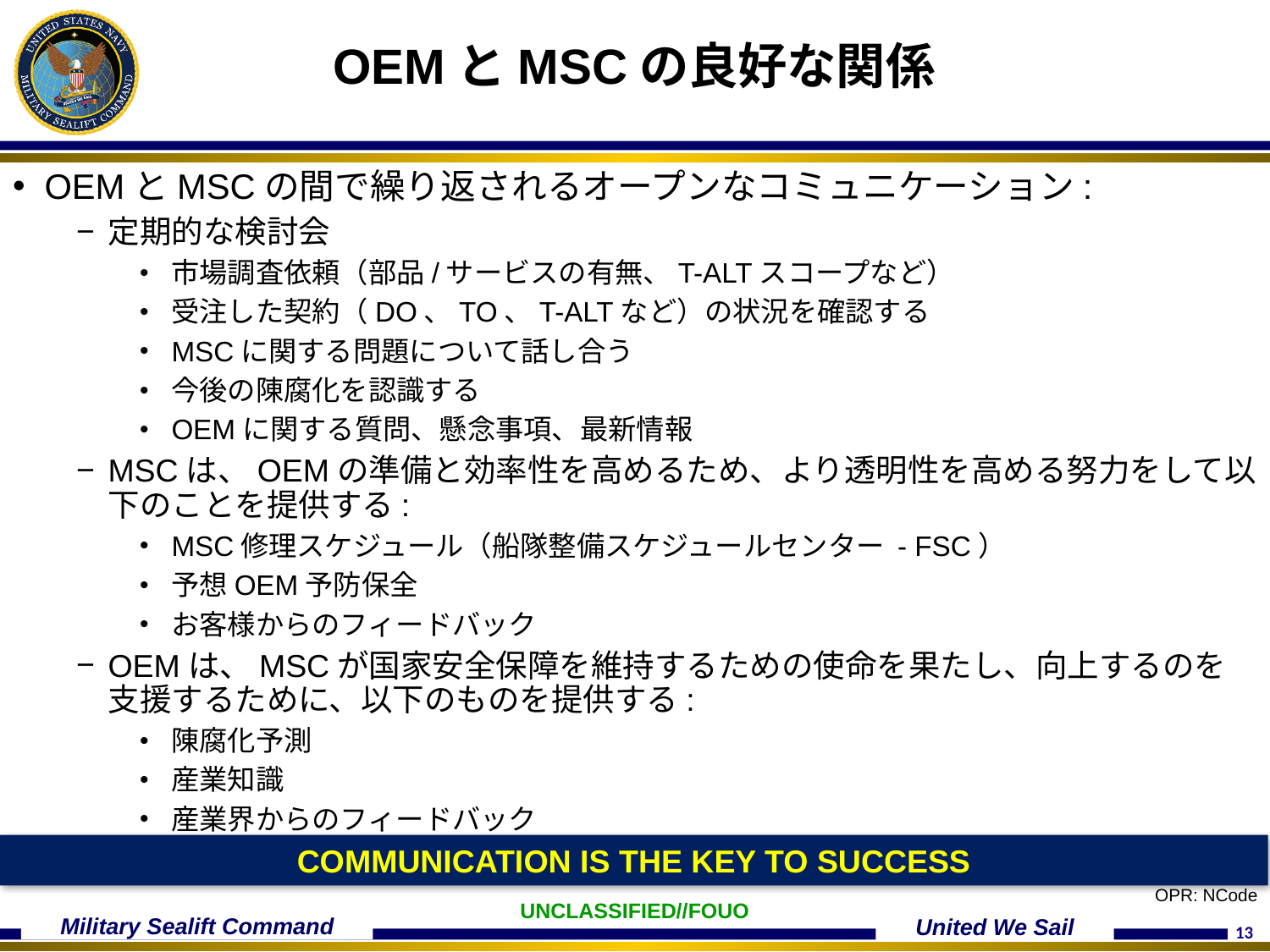

# OEMとMSCの良好な関係
OEMとMSCの間で繰り返されるオープンなコミュニケーション:
定期的な検討会
市場調査依頼（部品/サービスの有無、T-ALTスコープなど）
受注した契約（DO、TO、T-ALTなど）の状況を確認する
MSCに関する問題について話し合う
今後の陳腐化を認識する
OEMに関する質問、懸念事項、最新情報
MSCは、OEMの準備と効率性を高めるため、より透明性を高める努力をして以下のことを提供する:
MSC修理スケジュール（船隊整備スケジュールセンター - FSC）
予想OEM予防保全
お客様からのフィードバック
OEMは、MSCが国家安全保障を維持するための使命を果たし、向上するのを支援するために、以下のものを提供する:
陳腐化予測
産業知識
産業界からのフィードバック

COMMUNICATION IS THE KEY TO SUCCESS